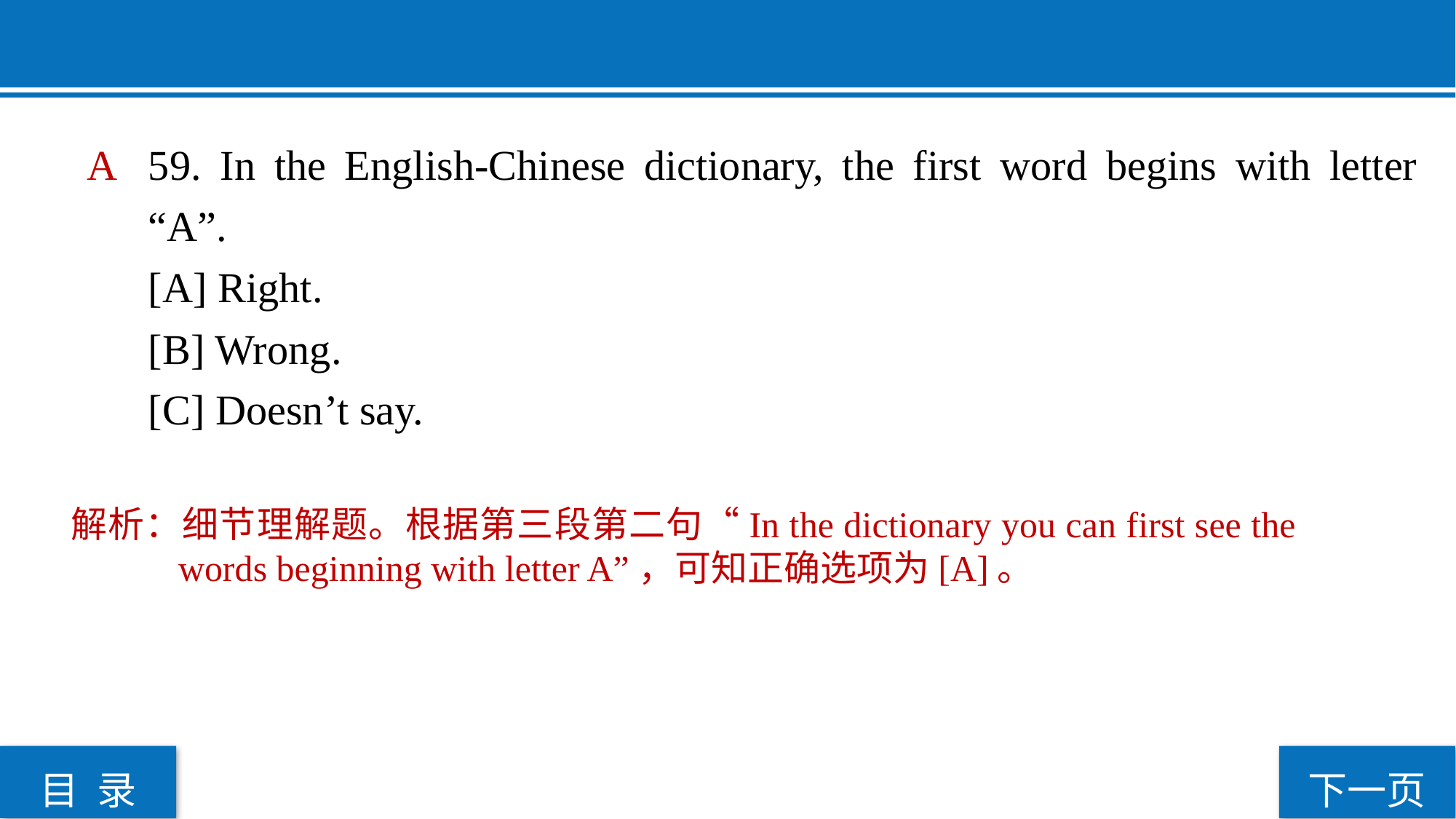

59. In the English-Chinese dictionary, the first word begins with letter “A”.
[A] Right.
[B] Wrong.
[C] Doesn’t say.
 A
解析：细节理解题。根据第三段第二句“In the dictionary you can first see the words beginning with letter A”，可知正确选项为[A]。